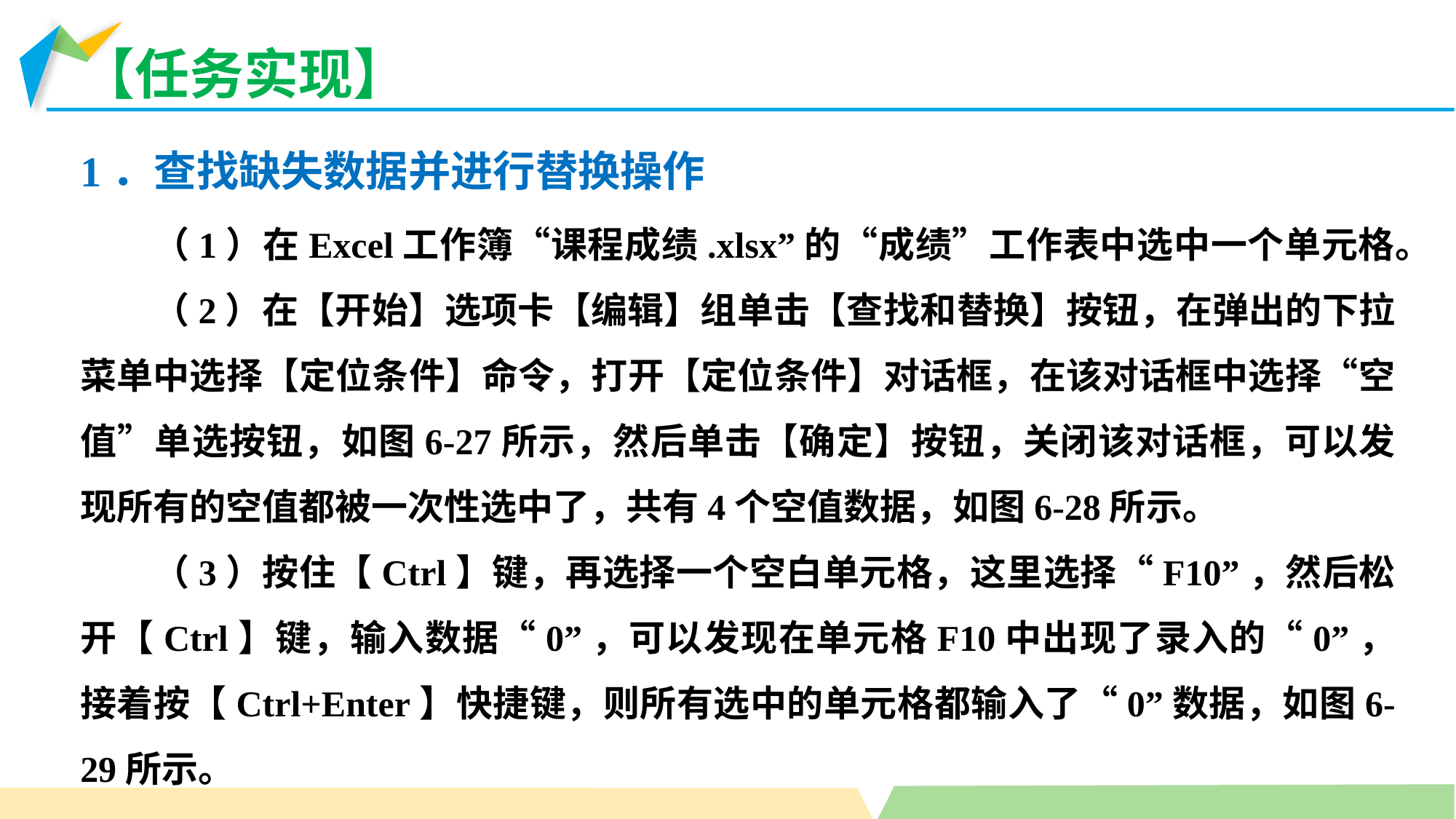

【任务实现】
1．查找缺失数据并进行替换操作
（1）在Excel工作簿“课程成绩.xlsx”的“成绩”工作表中选中一个单元格。
（2）在【开始】选项卡【编辑】组单击【查找和替换】按钮，在弹出的下拉菜单中选择【定位条件】命令，打开【定位条件】对话框，在该对话框中选择“空值”单选按钮，如图6-27所示，然后单击【确定】按钮，关闭该对话框，可以发现所有的空值都被一次性选中了，共有4个空值数据，如图6-28所示。
（3）按住【Ctrl】键，再选择一个空白单元格，这里选择“F10”，然后松开【Ctrl】键，输入数据“0”，可以发现在单元格F10中出现了录入的“0”，接着按【Ctrl+Enter】快捷键，则所有选中的单元格都输入了“0”数据，如图6-29所示。